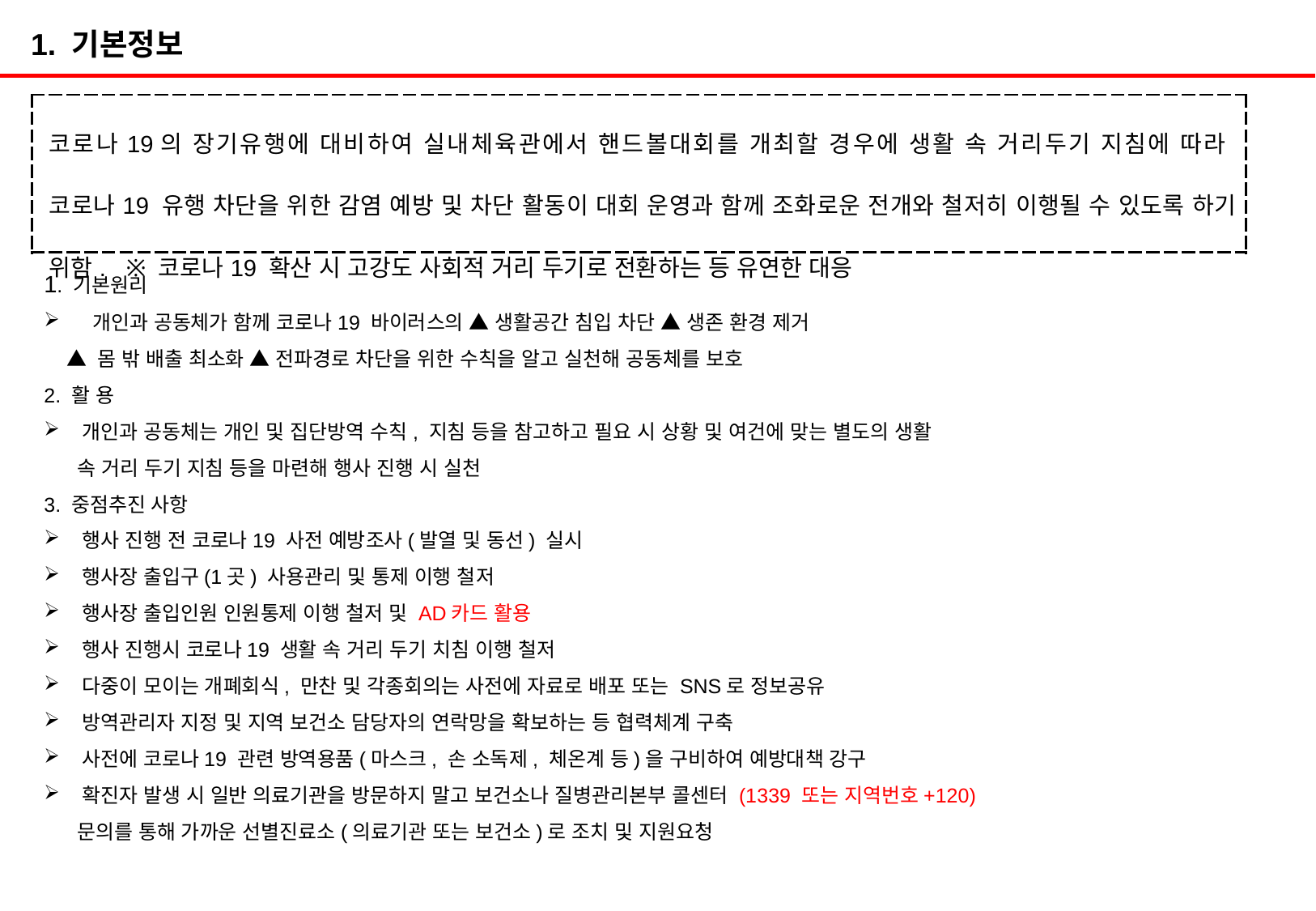

1. 기본정보
| 코로나19의 장기유행에 대비하여 실내체육관에서 핸드볼대회를 개최할 경우에 생활 속 거리두기 지침에 따라 코로나19 유행 차단을 위한 감염 예방 및 차단 활동이 대회 운영과 함께 조화로운 전개와 철저히 이행될 수 있도록 하기 위함. ※ 코로나19 확산 시 고강도 사회적 거리 두기로 전환하는 등 유연한 대응 |
| --- |

1. 기본원리
 개인과 공동체가 함께 코로나19 바이러스의 ▲ 생활공간 침입 차단 ▲ 생존 환경 제거
    ▲ 몸 밖 배출 최소화 ▲ 전파경로 차단을 위한 수칙을 알고 실천해 공동체를 보호
2. 활 용
개인과 공동체는 개인 및 집단방역 수칙, 지침 등을 참고하고 필요 시 상황 및 여건에 맞는 별도의 생활
     속 거리 두기 지침 등을 마련해 행사 진행 시 실천
3. 중점추진 사항
행사 진행 전 코로나19 사전 예방조사(발열 및 동선) 실시
행사장 출입구(1곳) 사용관리 및 통제 이행 철저
행사장 출입인원 인원통제 이행 철저 및 AD카드 활용
행사 진행시 코로나19 생활 속 거리 두기 치침 이행 철저
다중이 모이는 개폐회식, 만찬 및 각종회의는 사전에 자료로 배포 또는 SNS로 정보공유
방역관리자 지정 및 지역 보건소 담당자의 연락망을 확보하는 등 협력체계 구축
사전에 코로나19 관련 방역용품(마스크, 손 소독제, 체온계 등)을 구비하여 예방대책 강구
확진자 발생 시 일반 의료기관을 방문하지 말고 보건소나 질병관리본부 콜센터 (1339 또는 지역번호+120)
     문의를 통해 가까운 선별진료소(의료기관 또는 보건소)로 조치 및 지원요청